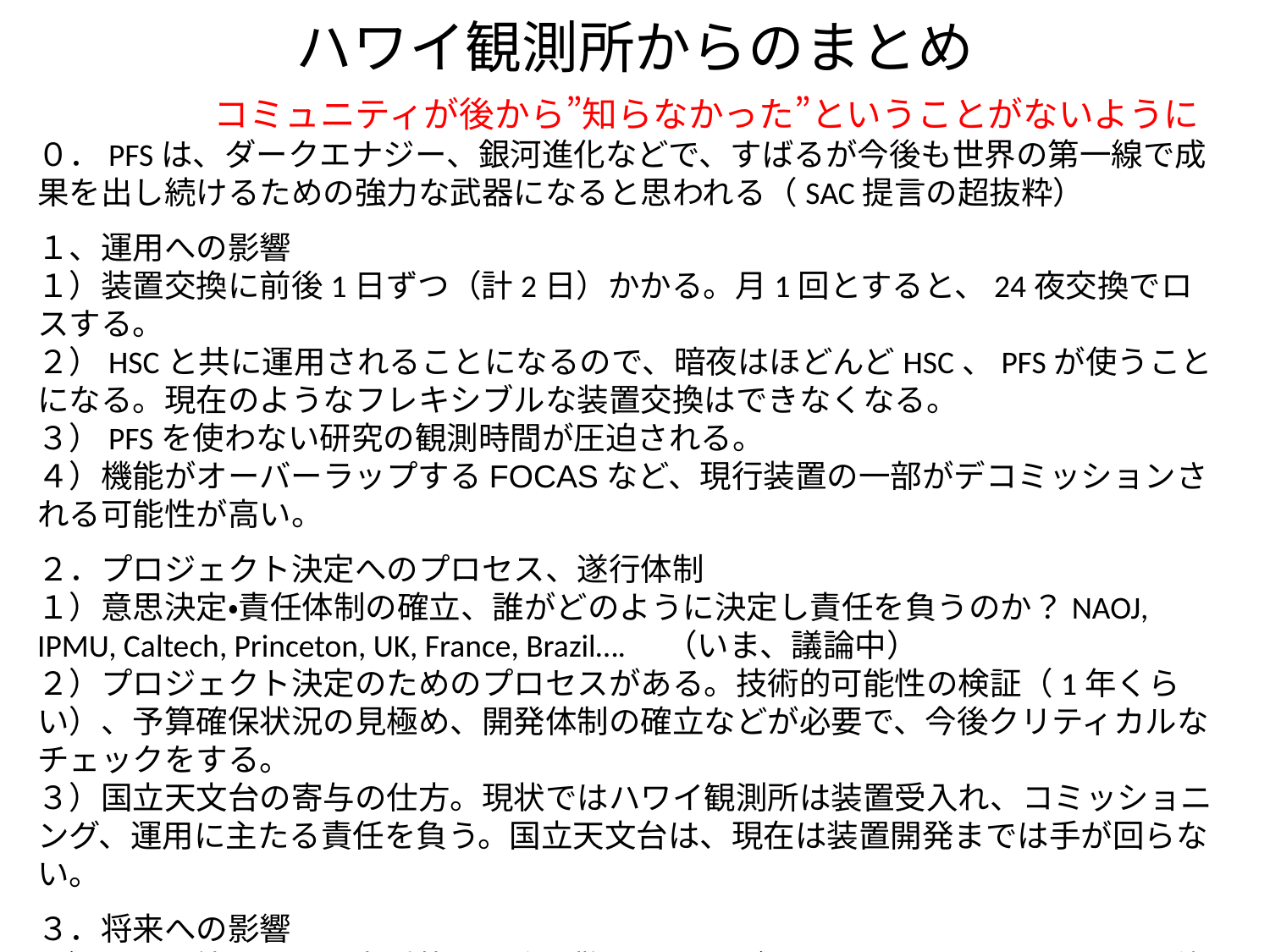

# ハワイ観測所からのまとめ
　　　　　コミュニティが後から”知らなかった”ということがないように
０．PFSは、ダークエナジー、銀河進化などで、すばるが今後も世界の第一線で成果を出し続けるための強力な武器になると思われる（SAC提言の超抜粋）
１、運用への影響
１）装置交換に前後1日ずつ（計2日）かかる。月1回とすると、24夜交換でロスする。
２）HSCと共に運用されることになるので、暗夜はほどんどHSC、PFSが使うことになる。現在のようなフレキシブルな装置交換はできなくなる。
３）PFSを使わない研究の観測時間が圧迫される。
４）機能がオーバーラップするFOCASなど、現行装置の一部がデコミッションされる可能性が高い。

２．プロジェクト決定へのプロセス、遂行体制
１）意思決定・責任体制の確立、誰がどのように決定し責任を負うのか？NAOJ, IPMU, Caltech, Princeton, UK, France, Brazil….　（いま、議論中）
２）プロジェクト決定のためのプロセスがある。技術的可能性の検証（1年くらい）、予算確保状況の見極め、開発体制の確立などが必要で、今後クリティカルなチェックをする。
３）国立天文台の寄与の仕方。現状ではハワイ観測所は装置受入れ、コミッショニング、運用に主たる責任を負う。国立天文台は、現在は装置開発までは手が回らない。

３．将来への影響
１）PFS以外のすばる大型装置開発は難しくなる（PFSをやらないと、代わりに他ができるという保障があるわけではないが。）
２）現実的には6-7年かかるので、その頃の予算、人員確保が必要。TMTへの影響？